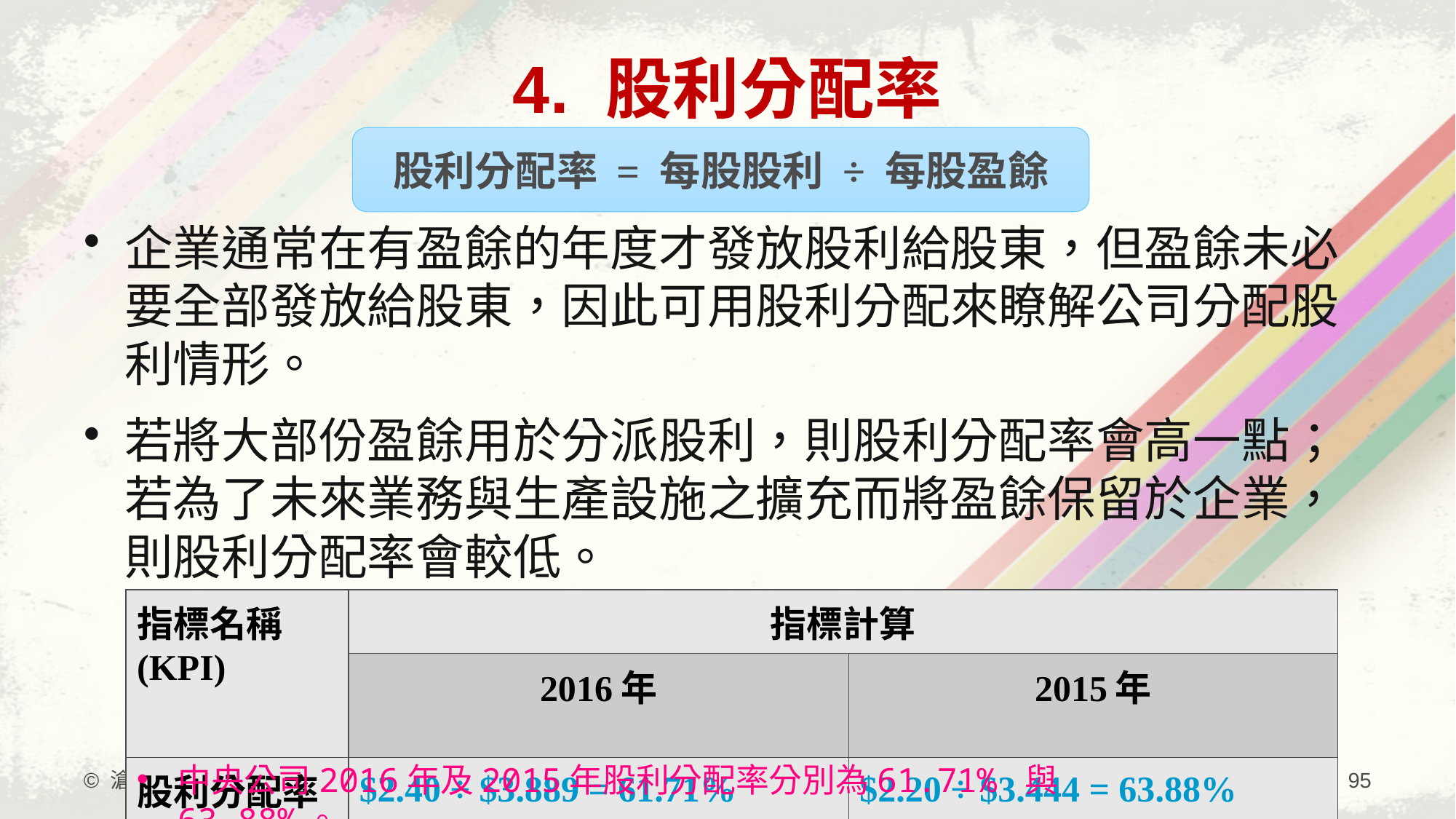

# 4. 股利分配率
股利分配率 = 每股股利 ÷ 每股盈餘
企業通常在有盈餘的年度才發放股利給股東，但盈餘未必要全部發放給股東，因此可用股利分配來瞭解公司分配股利情形。
若將大部份盈餘用於分派股利，則股利分配率會高一點；若為了未來業務與生產設施之擴充而將盈餘保留於企業，則股利分配率會較低。
| 指標名稱 (KPI) | 指標計算 |  |
| --- | --- | --- |
|  | 2016年 | 2015年 |
| 股利分配率 | $2.40 ÷ $3.889 = 61.71% | $2.20 ÷ $3.444 = 63.88% |
中央公司2016年及2015年股利分配率分別為61.71% 與 63.88%。
© 滄海圖書
95